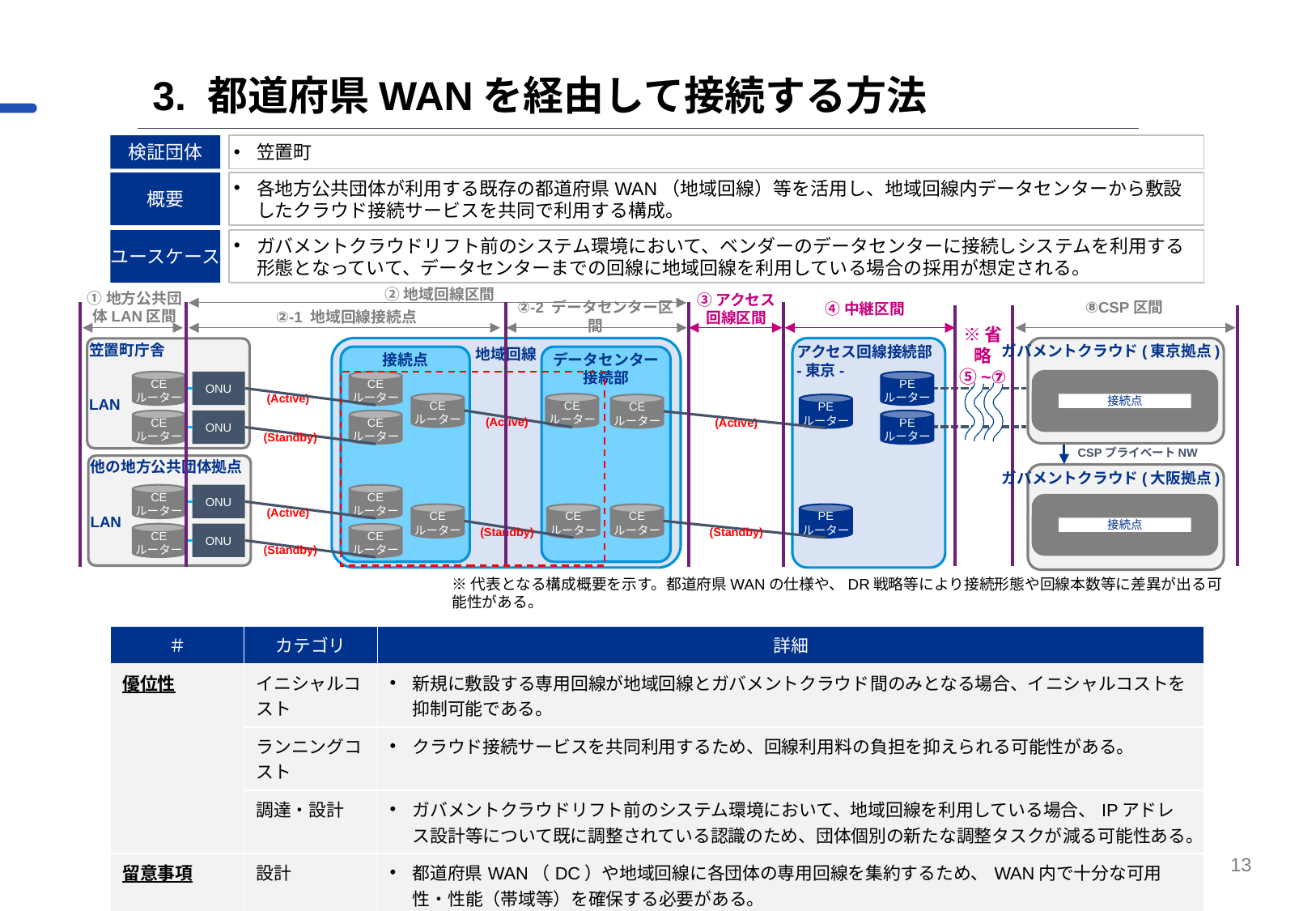

3. 都道府県WANを経由して接続する方法
検証団体
笠置町
概要
各地方公共団体が利用する既存の都道府県WAN（地域回線）等を活用し、地域回線内データセンターから敷設したクラウド接続サービスを共同で利用する構成。
ユースケース
ガバメントクラウドリフト前のシステム環境において、ベンダーのデータセンターに接続しシステムを利用する形態となっていて、データセンターまでの回線に地域回線を利用している場合の採用が想定される。
②地域回線区間
①地方公共団体LAN区間
⑧CSP区間
③アクセス
回線区間
④中継区間
②-1 地域回線接続点
②-2 データセンター区間
※省略
⑤~⑦
地域回線
アクセス回線接続部
-東京-
ガバメントクラウド(東京拠点)
笠置町庁舎

LAN
接続点
データセンター
接続部

CE
ルーター
ONU
CE
ルーター
PE
ルーター

(Active)
CE
ルーター
CE
ルーター
接続点
CE
ルーター
PE
ルーター

CE
ルーター
PE
ルーター
CE
ルーター
ONU
(Active)
(Active)
(Standby)
CSPプライベートNW
他の地方公共団体拠点

LAN
ガバメントクラウド(大阪拠点)
CE
ルーター
ONU
CE
ルーター

CE
ルーター
CE
ルーター
CE
ルーター
PE
ルーター
(Active)
接続点
(Standby)
(Standby)
CE
ルーター
ONU
CE
ルーター
(Standby)
※代表となる構成概要を示す。都道府県WANの仕様や、DR戦略等により接続形態や回線本数等に差異が出る可能性がある。
| ＃ | カテゴリ | 詳細 |
| --- | --- | --- |
| 優位性 | イニシャルコスト | 新規に敷設する専用回線が地域回線とガバメントクラウド間のみとなる場合、イニシャルコストを抑制可能である。 |
|  | ランニングコスト | クラウド接続サービスを共同利用するため、回線利用料の負担を抑えられる可能性がある。 |
|  | 調達・設計 | ガバメントクラウドリフト前のシステム環境において、地域回線を利用している場合、IPアドレス設計等について既に調整されている認識のため、団体個別の新たな調整タスクが減る可能性ある。 |
| 留意事項 | 設計 | 都道府県WAN（DC）や地域回線に各団体の専用回線を集約するため、WAN内で十分な可用性・性能（帯域等）を確保する必要がある。 |
13